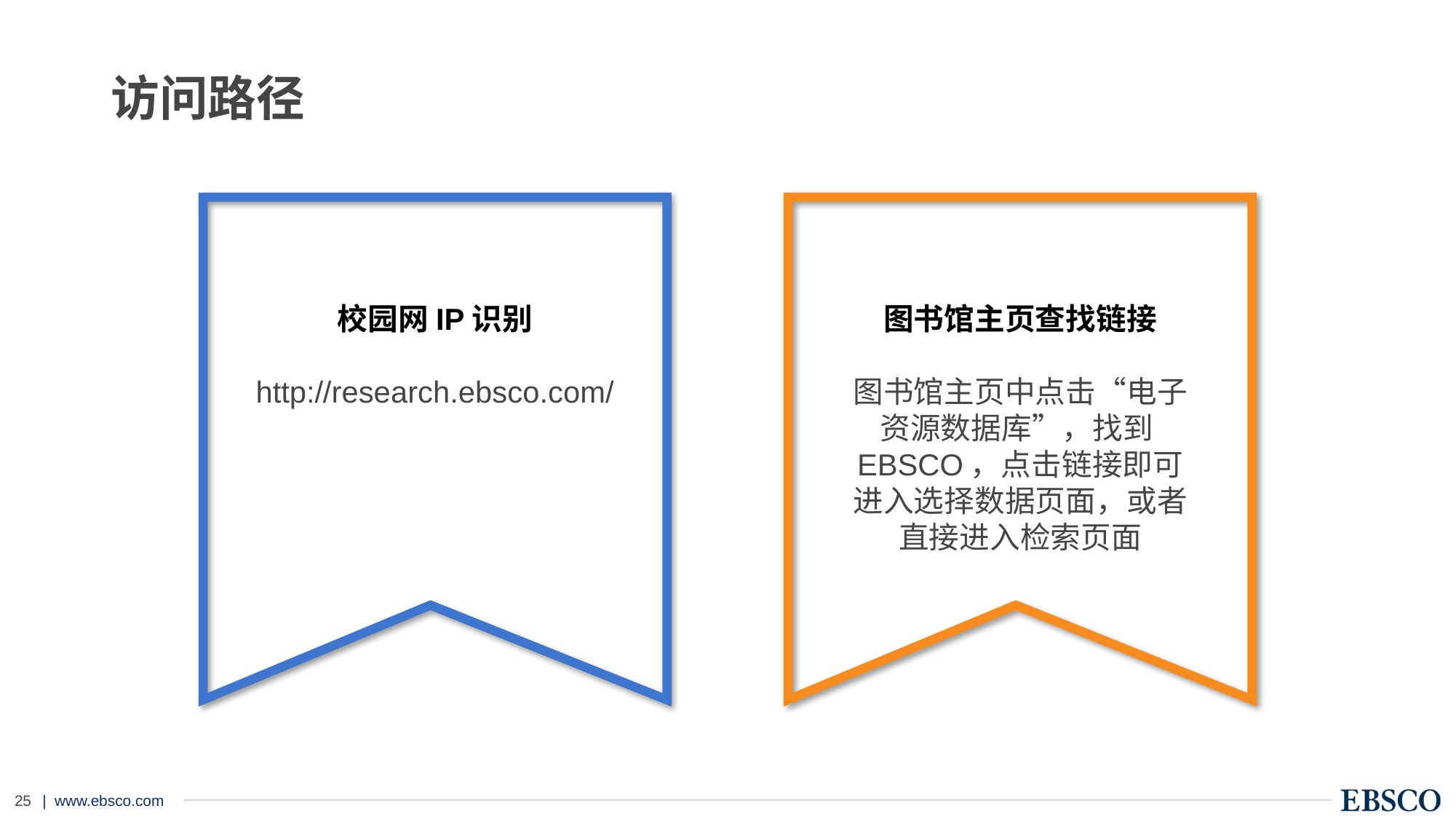

# 访问路径

校园网IP识别

http://research.ebsco.com/
图书馆主页查找链接

图书馆主页中点击“电子资源数据库”，找到EBSCO，点击链接即可进入选择数据页面，或者直接进入检索页面